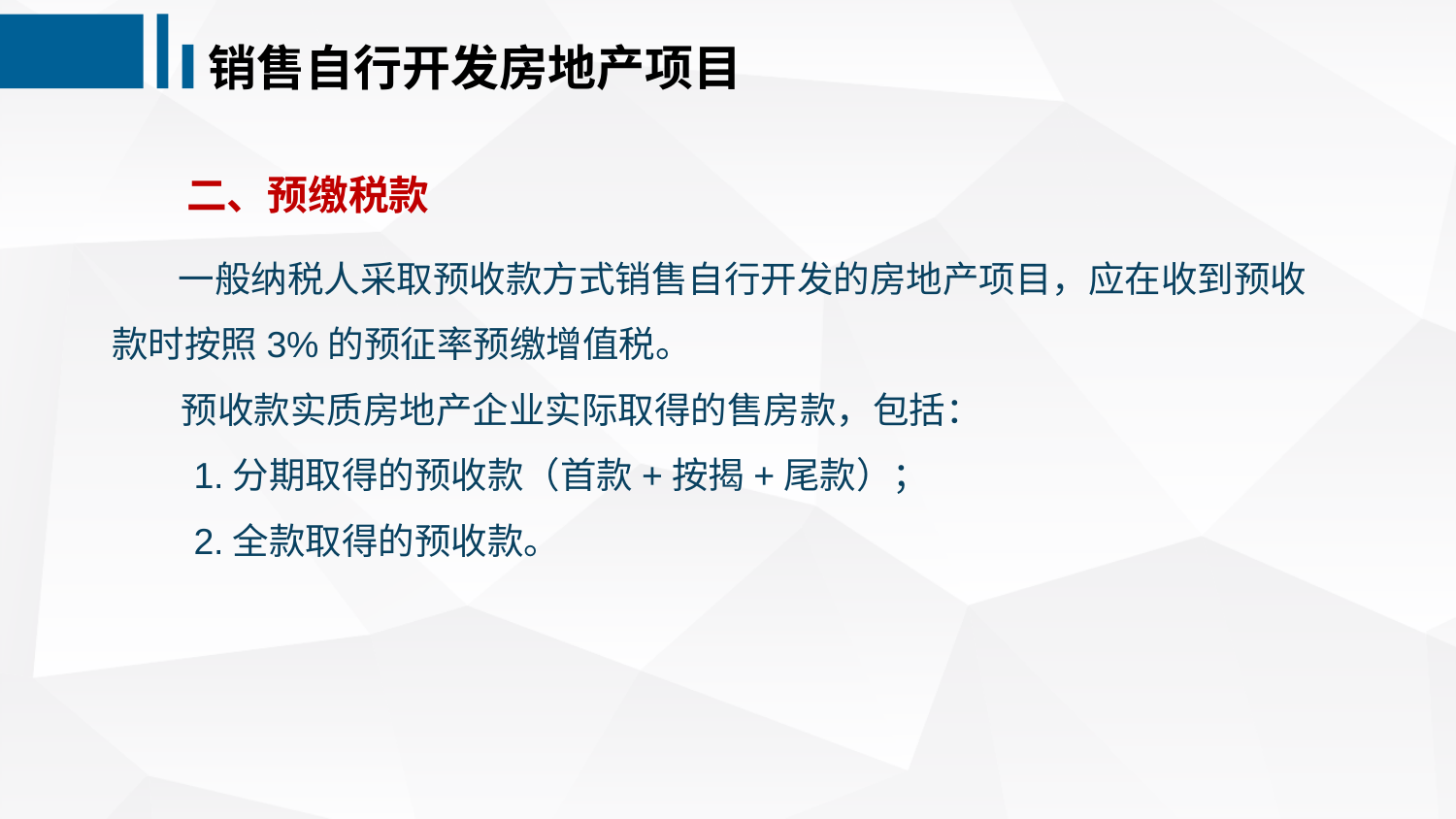

销售自行开发房地产项目
       二、预缴税款
        一般纳税人采取预收款方式销售自行开发的房地产项目，应在收到预收款时按照3%的预征率预缴增值税。
　    预收款实质房地产企业实际取得的售房款，包括：
        1.分期取得的预收款（首款+按揭+尾款）；
        2.全款取得的预收款。
31